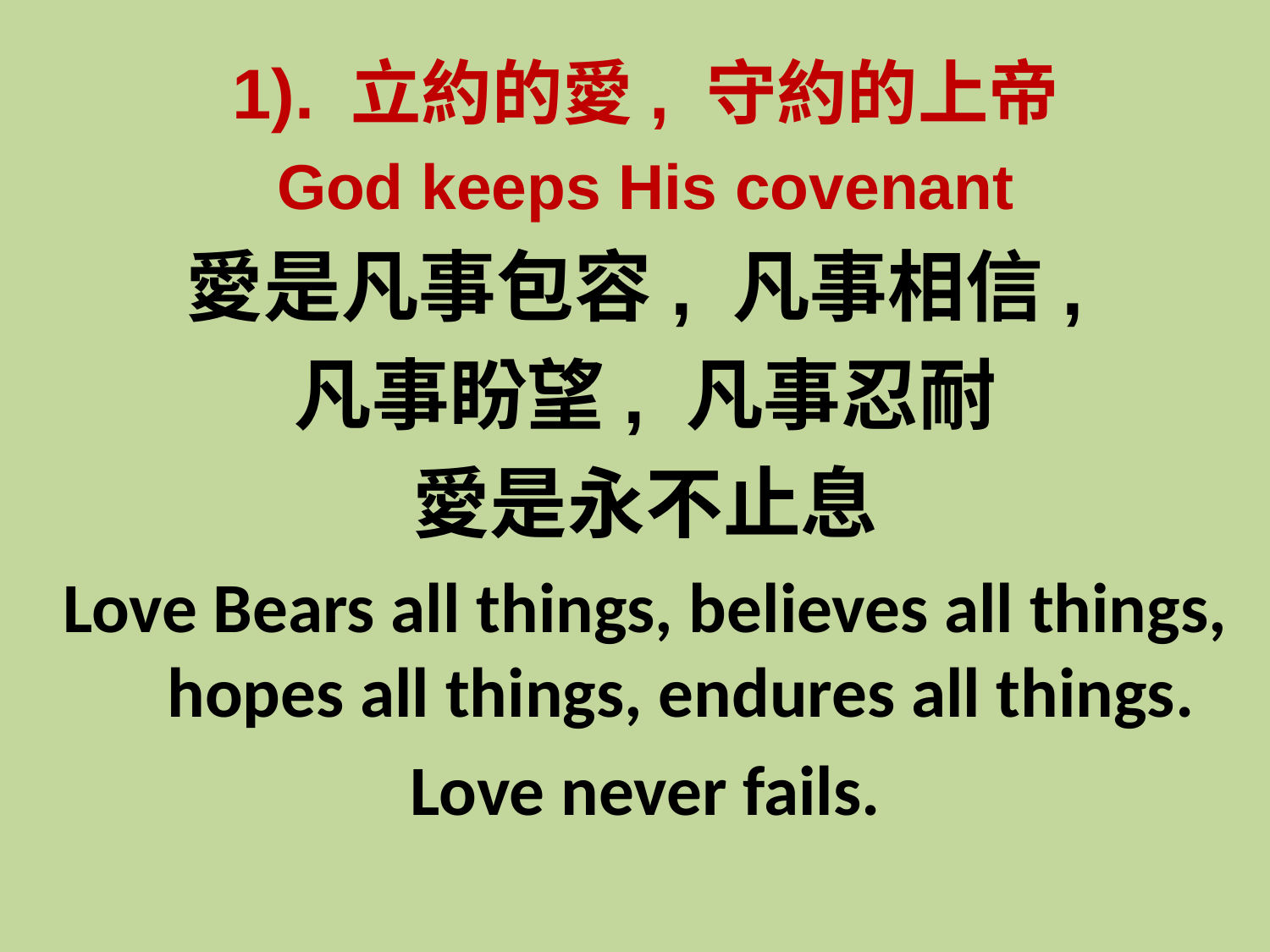

1). 立約的愛, 守約的上帝
God keeps His covenant
愛是凡事包容, 凡事相信,
凡事盼望, 凡事忍耐
愛是永不止息
Love Bears all things, believes all things, hopes all things, endures all things.
Love never fails.